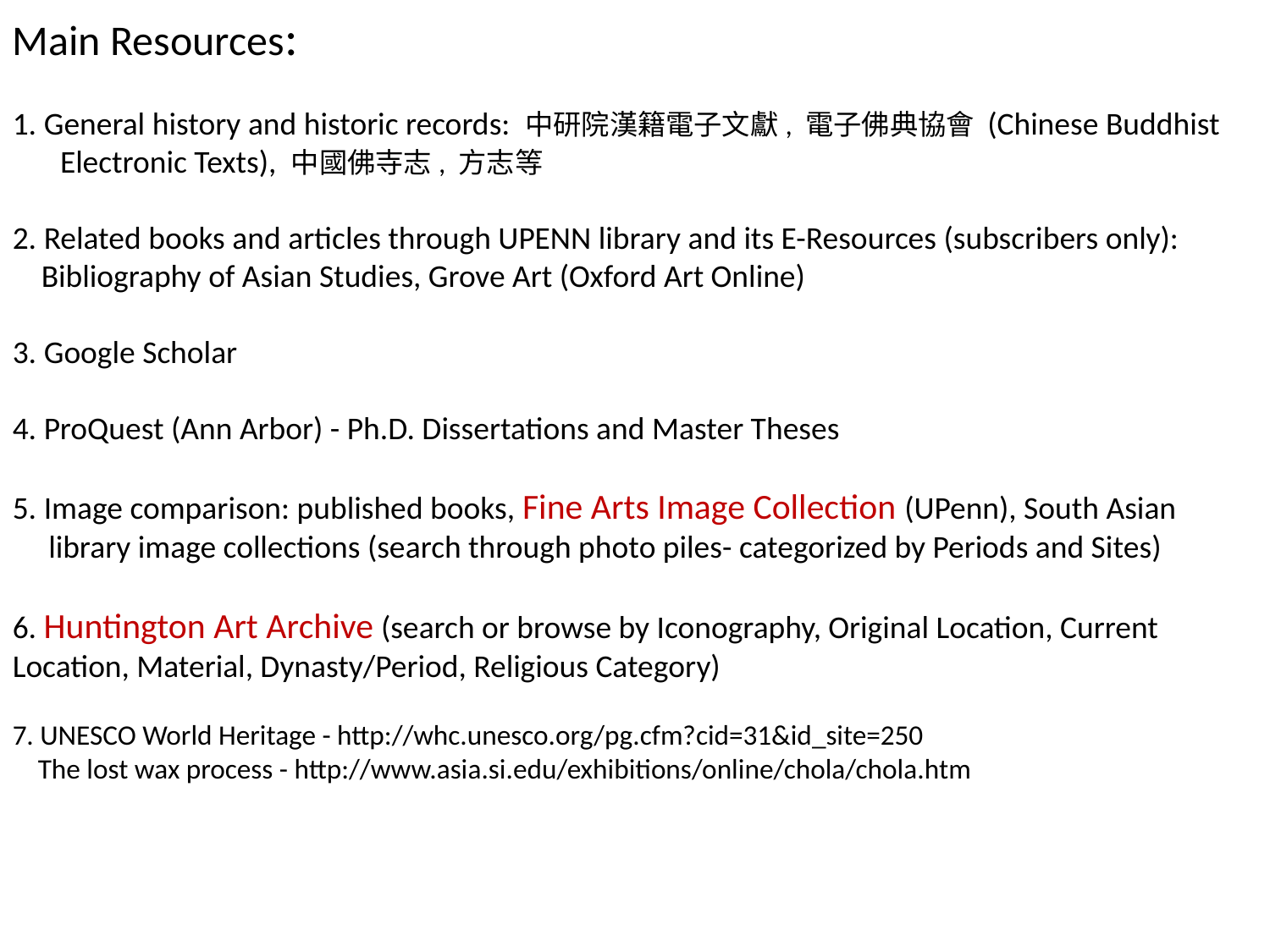

Main Resources:

1. General history and historic records: 中研院漢籍電子文獻, 電子佛典協會 (Chinese Buddhist Electronic Texts), 中國佛寺志, 方志等

2. Related books and articles through UPENN library and its E-Resources (subscribers only):
    Bibliography of Asian Studies, Grove Art (Oxford Art Online)

3. Google Scholar

4. ProQuest (Ann Arbor) - Ph.D. Dissertations and Master Theses

5. Image comparison: published books, Fine Arts Image Collection (UPenn), South Asian
     library image collections (search through photo piles- categorized by Periods and Sites)

6. Huntington Art Archive (search or browse by Iconography, Original Location, Current Location, Material, Dynasty/Period, Religious Category)

7. UNESCO World Heritage - http://whc.unesco.org/pg.cfm?cid=31&id_site=250
    The lost wax process - http://www.asia.si.edu/exhibitions/online/chola/chola.htm